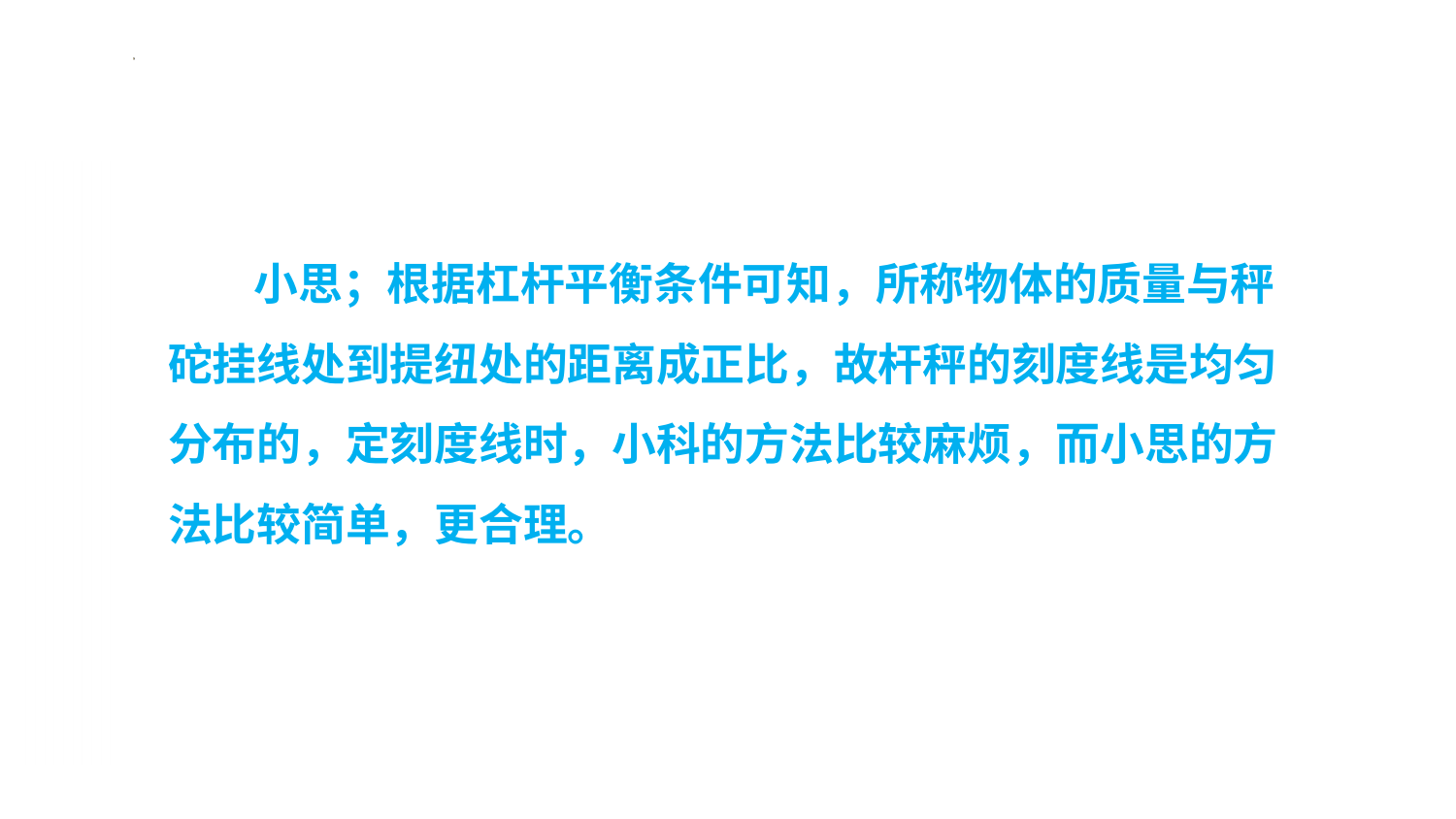

感悟新知
小思；根据杠杆平衡条件可知，所称物体的质量与秤砣挂线处到提纽处的距离成正比，故杆秤的刻度线是均匀分布的，定刻度线时，小科的方法比较麻烦，而小思的方法比较简单，更合理。